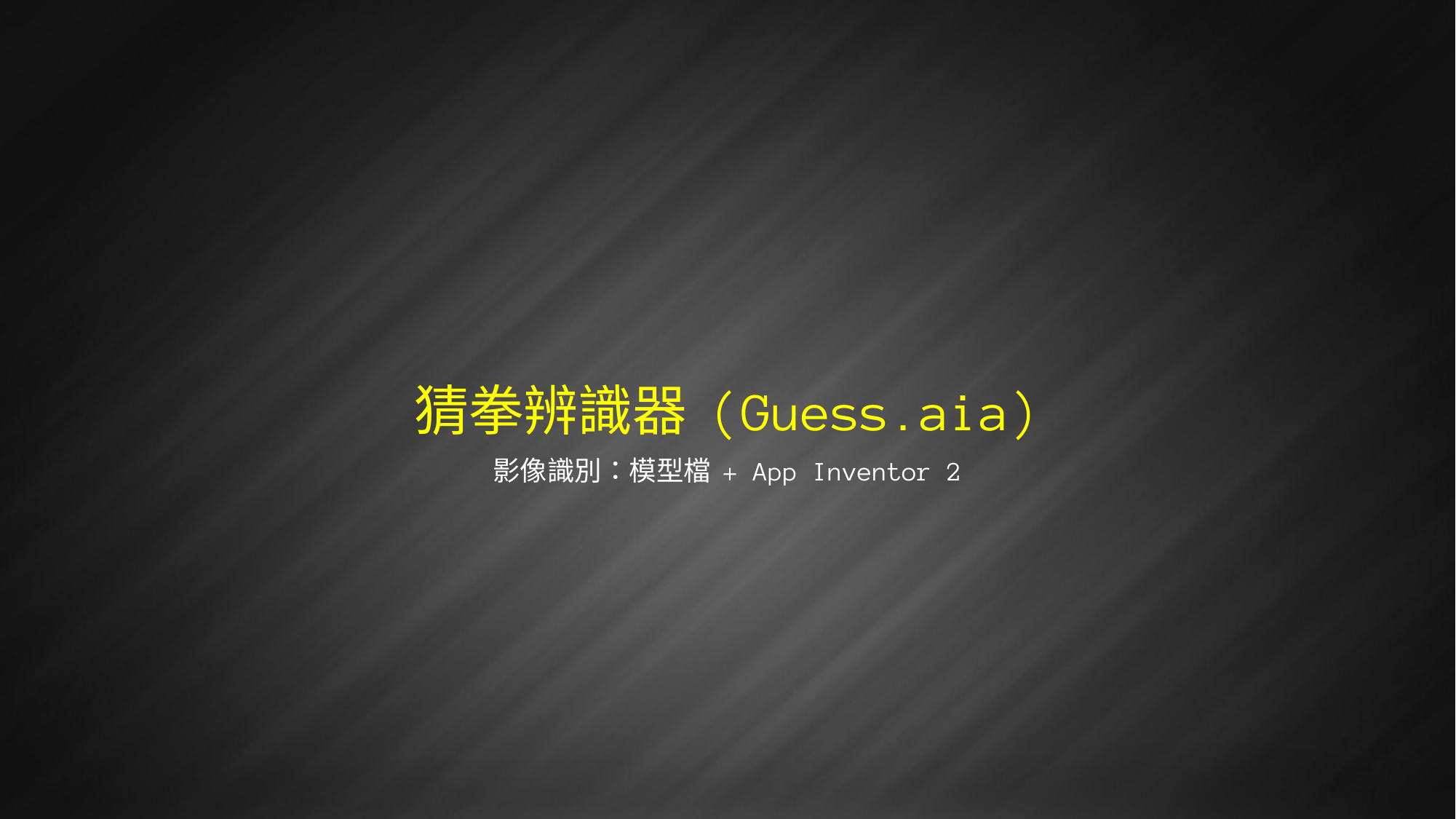

猜拳辨識器 (Guess.aia)
影像識別：模型檔 + App Inventor 2